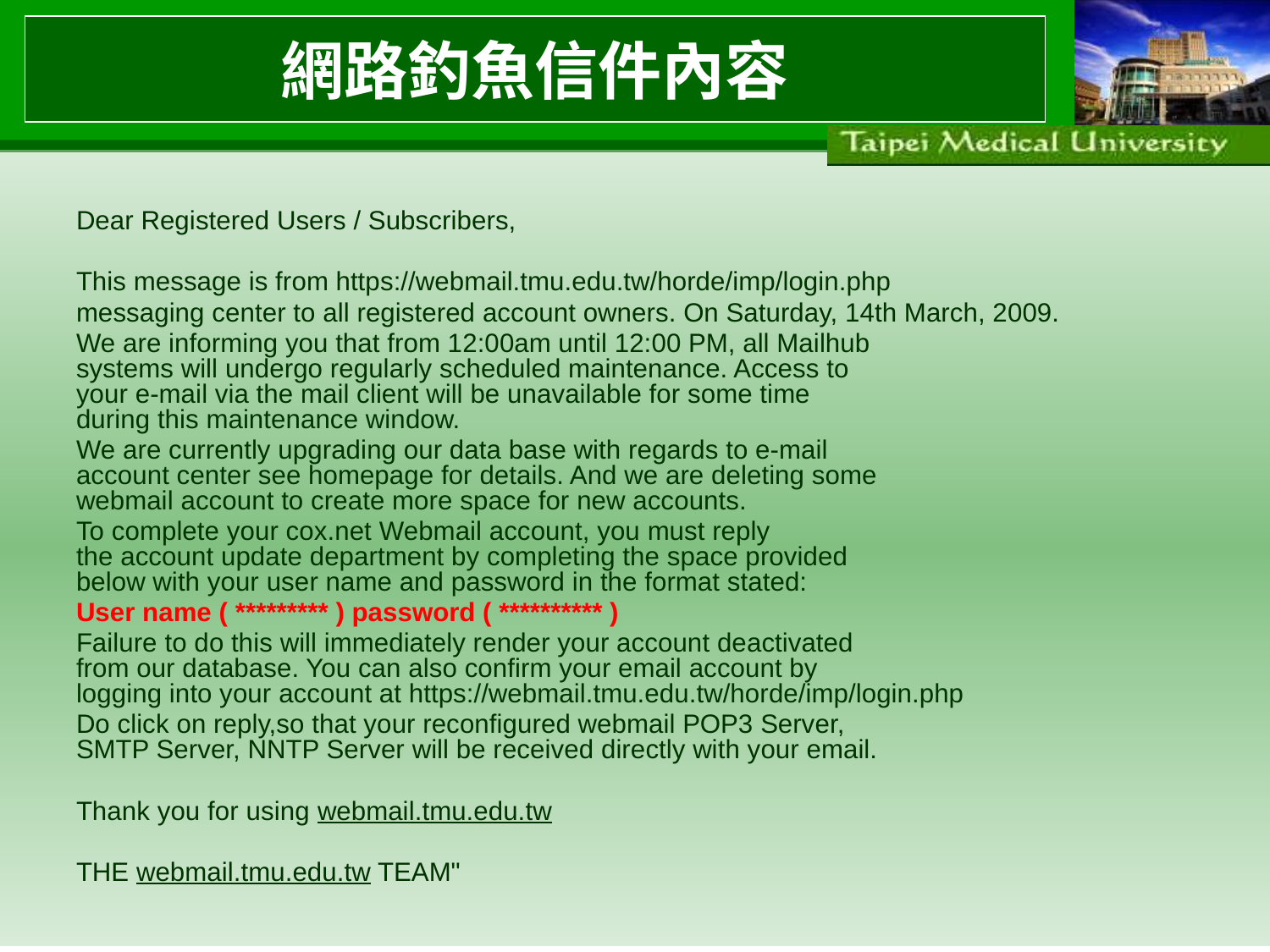

# 網路釣魚信件內容

Dear Registered Users / Subscribers,

This message is from https://webmail.tmu.edu.tw/horde/imp/login.php
messaging center to all registered account owners. On Saturday, 14th March, 2009.
We are informing you that from 12:00am until 12:00 PM, all Mailhub
systems will undergo regularly scheduled maintenance. Access to
your e-mail via the mail client will be unavailable for some time
during this maintenance window.
We are currently upgrading our data base with regards to e-mail
account center see homepage for details. And we are deleting some
webmail account to create more space for new accounts.
To complete your cox.net Webmail account, you must reply
the account update department by completing the space provided
below with your user name and password in the format stated:
User name ( ********* ) password ( ********** )
Failure to do this will immediately render your account deactivated
from our database. You can also confirm your email account by
logging into your account at https://webmail.tmu.edu.tw/horde/imp/login.php
Do click on reply,so that your reconfigured webmail POP3 Server,
SMTP Server, NNTP Server will be received directly with your email.

Thank you for using webmail.tmu.edu.tw

THE webmail.tmu.edu.tw TEAM"